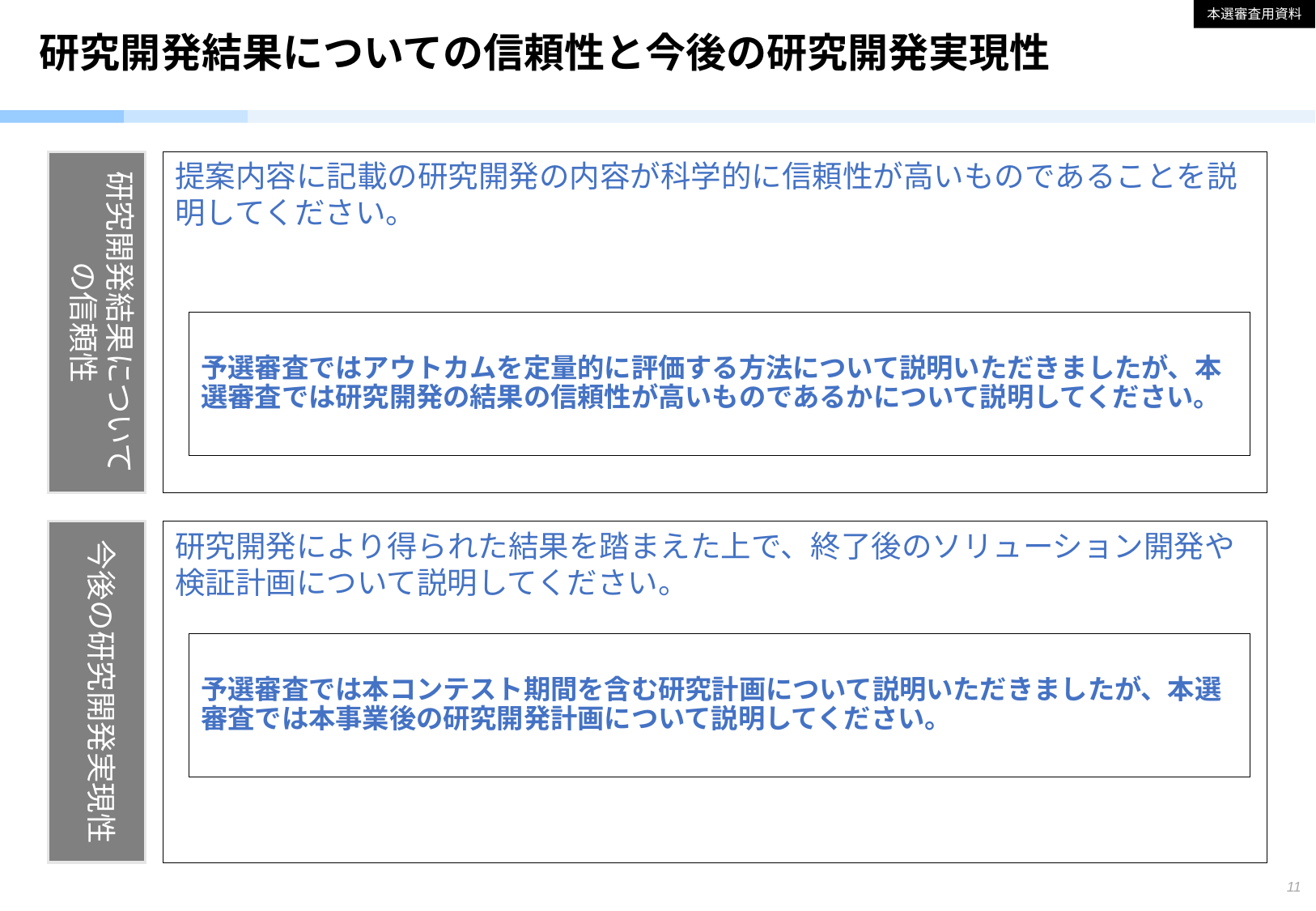

本選審査用資料
# 研究開発結果についての信頼性と今後の研究開発実現性
研究開発結果についての信頼性

提案内容に記載の研究開発の内容が科学的に信頼性が高いものであることを説明してください。
予選審査ではアウトカムを定量的に評価する方法について説明いただきましたが、本選審査では研究開発の結果の信頼性が高いものであるかについて説明してください。

今後の研究開発実現性
研究開発により得られた結果を踏まえた上で、終了後のソリューション開発や検証計画について説明してください。​
予選審査では本コンテスト期間を含む研究計画について説明いただきましたが、本選審査では本事業後の研究開発計画について説明してください。
11